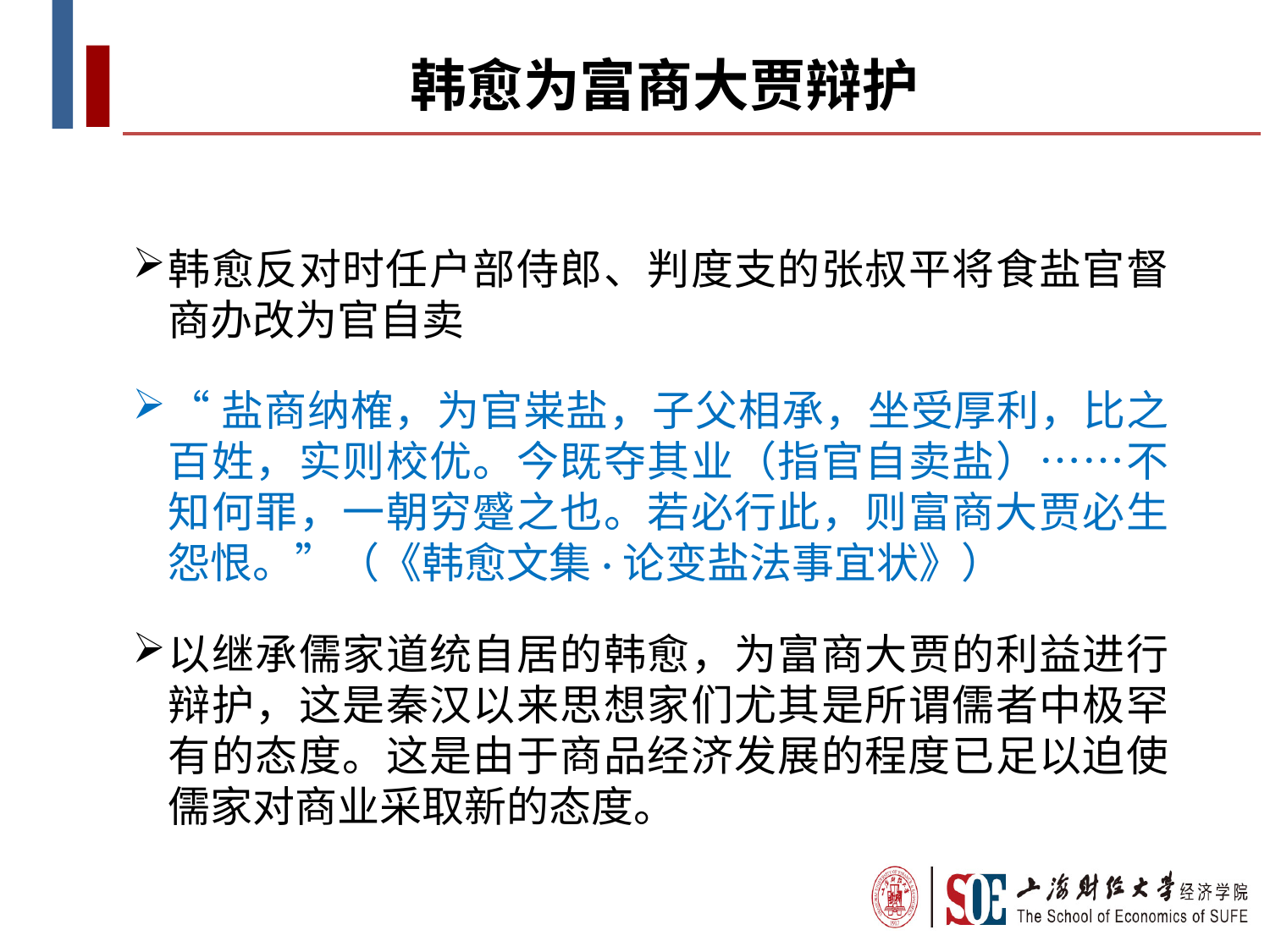

# 韩愈为富商大贾辩护
韩愈反对时任户部侍郎、判度支的张叔平将食盐官督商办改为官自卖
“盐商纳榷，为官粜盐，子父相承，坐受厚利，比之百姓，实则校优。今既夺其业（指官自卖盐）……不知何罪，一朝穷蹙之也。若必行此，则富商大贾必生怨恨。”（《韩愈文集·论变盐法事宜状》）
以继承儒家道统自居的韩愈，为富商大贾的利益进行辩护，这是秦汉以来思想家们尤其是所谓儒者中极罕有的态度。这是由于商品经济发展的程度已足以迫使儒家对商业采取新的态度。